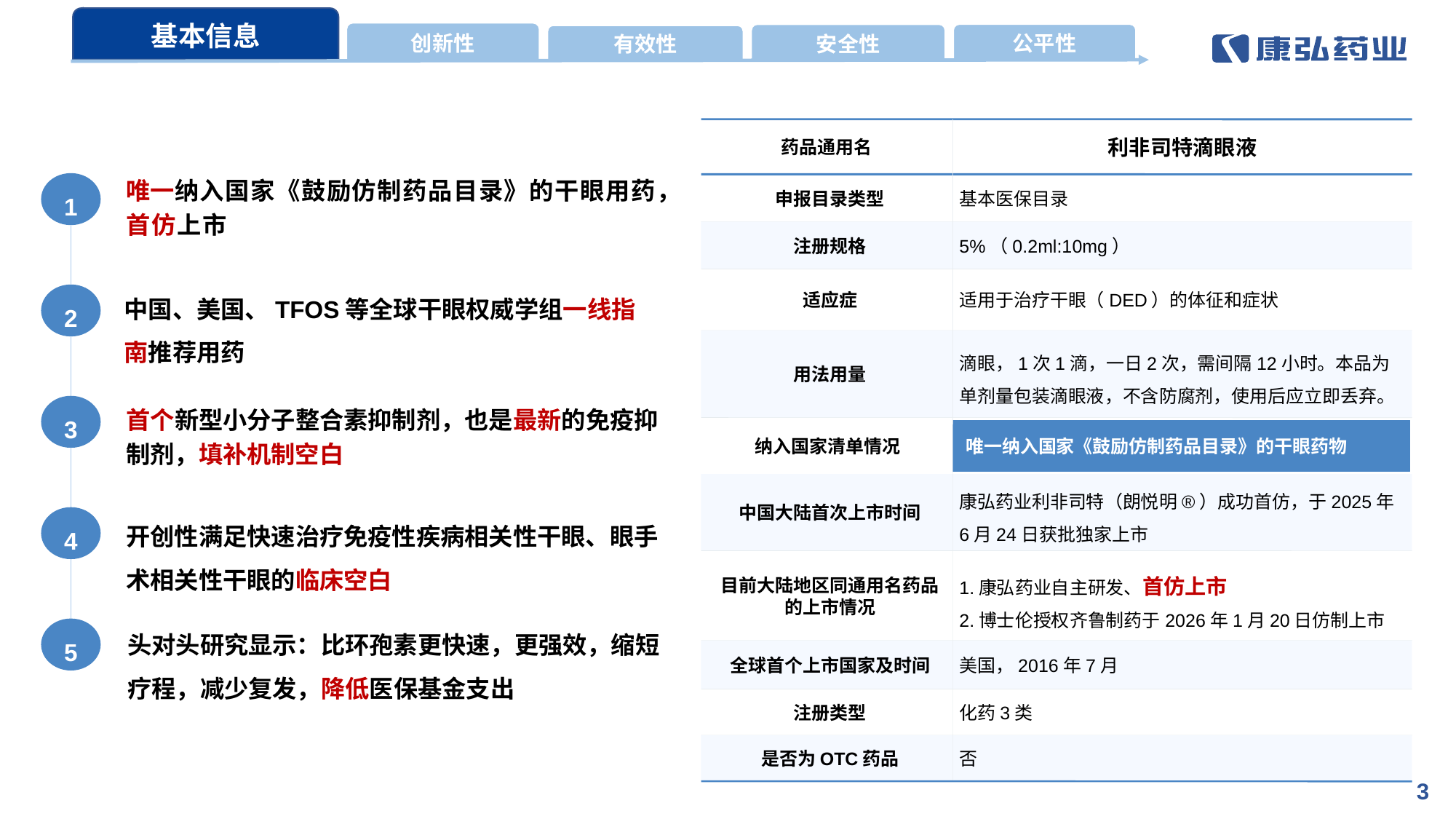

基本信息
创新性
安全性
公平性
有效性

药品通用名
利非司特滴眼液

申报目录类型
基本医保目录

注册规格
5%（0.2ml:10mg）

适应症
适用于治疗干眼（DED）的体征和症状

用法用量
滴眼，1次1滴，一日2次，需间隔12小时。本品为单剂量包装滴眼液，不含防腐剂，使用后应立即丢弃。

纳入国家清单情况
  唯一纳入国家《鼓励仿制药品目录》的干眼药物

中国大陆首次上市时间
康弘药业利非司特（朗悦明®）成功首仿，于2025年6月24日获批独家上市

目前大陆地区同通用名药品的上市情况
1.康弘药业自主研发、首仿上市
2.博士伦授权齐鲁制药于2026年1月20日仿制上市

全球首个上市国家及时间
美国，2016年7月

注册类型
化药3类

是否为OTC药品
否

唯一纳入国家《鼓励仿制药品目录》的干眼用药，首仿上市
1

2
中国、美国、TFOS等全球干眼权威学组一线指南推荐用药

3
首个新型小分子整合素抑制剂，也是最新的免疫抑制剂，填补机制空白

4
开创性满足快速治疗免疫性疾病相关性干眼、眼手术相关性干眼的临床空白

5
头对头研究显示：比环孢素更快速，更强效，缩短疗程，减少复发，降低医保基金支出

3